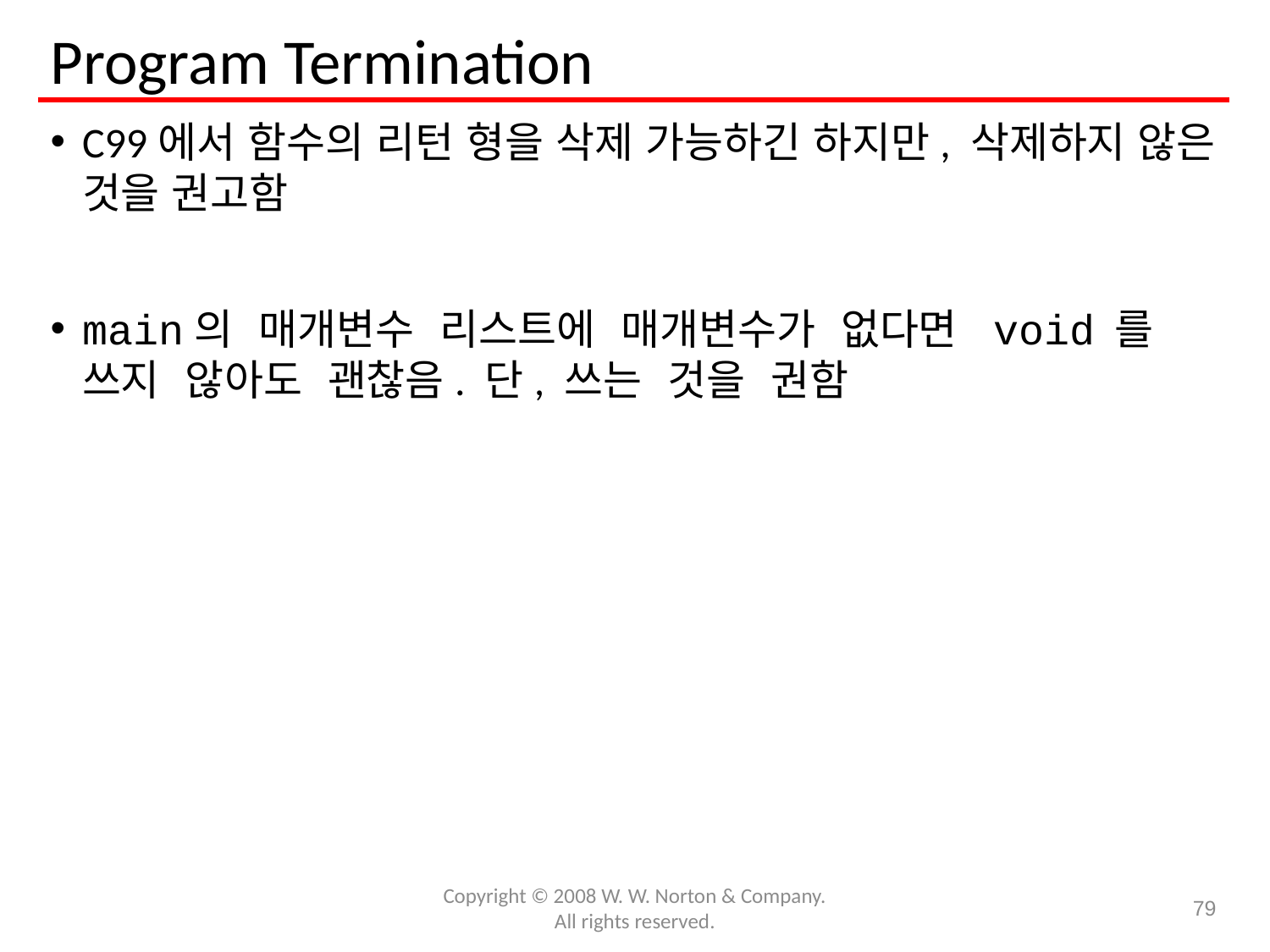

# Program Termination
C99에서 함수의 리턴 형을 삭제 가능하긴 하지만, 삭제하지 않은 것을 권고함

main의 매개변수 리스트에 매개변수가 없다면 void 를 쓰지 않아도 괜찮음. 단, 쓰는 것을 권함
Copyright © 2008 W. W. Norton & Company.
All rights reserved.
79